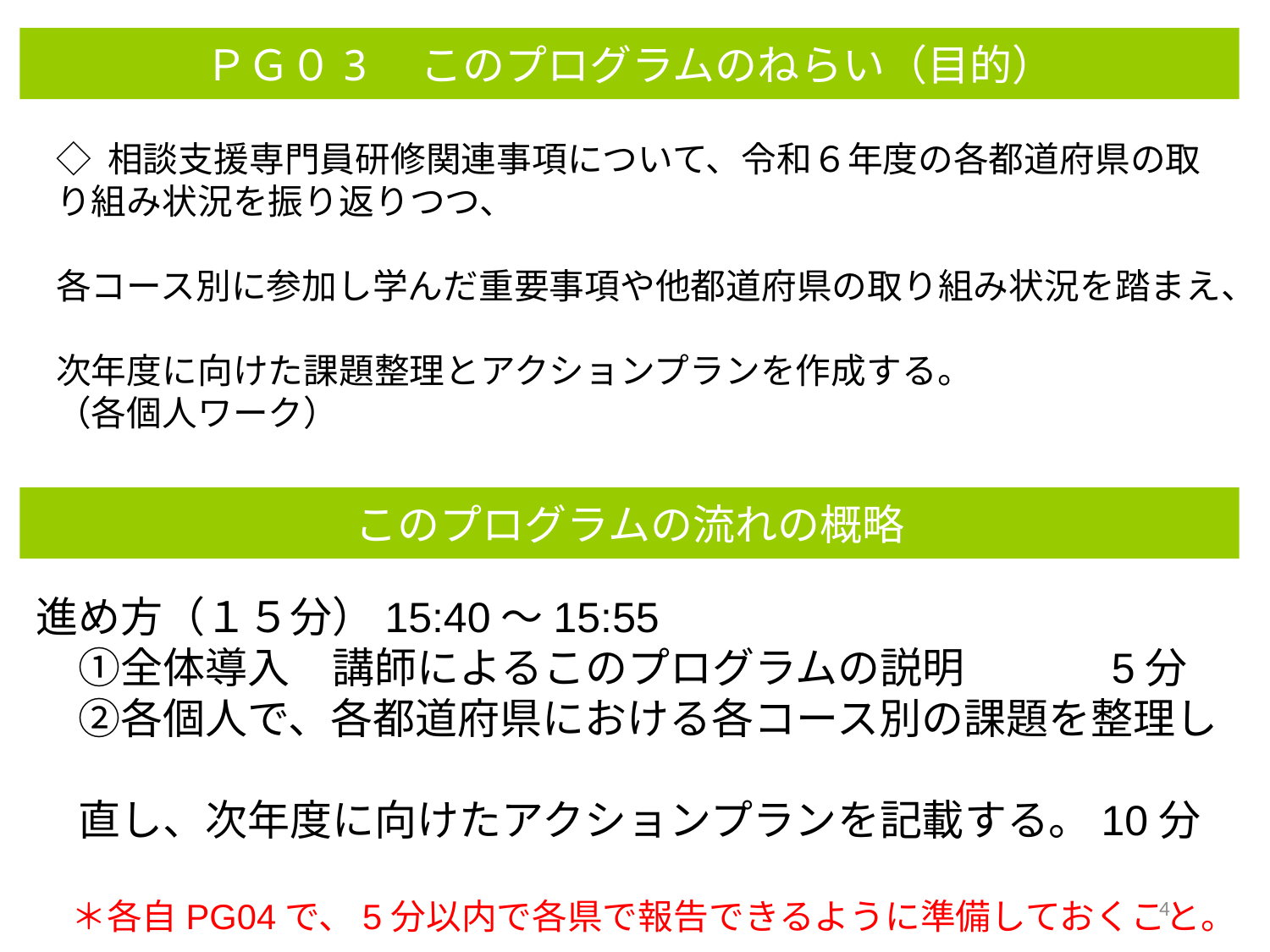

ＰＧ０3　このプログラムのねらい（目的）
◇ 相談支援専門員研修関連事項について、令和６年度の各都道府県の取り組み状況を振り返りつつ、

各コース別に参加し学んだ重要事項や他都道府県の取り組み状況を踏まえ、

次年度に向けた課題整理とアクションプランを作成する。
（各個人ワーク）
このプログラムの流れの概略
進め方（１５分）15:40～15:55
　①全体導入　講師によるこのプログラムの説明 　　　5分
　②各個人で、各都道府県における各コース別の課題を整理し
　直し、次年度に向けたアクションプランを記載する。10分

　＊各自PG04で、5分以内で各県で報告できるように準備しておくこと。
4